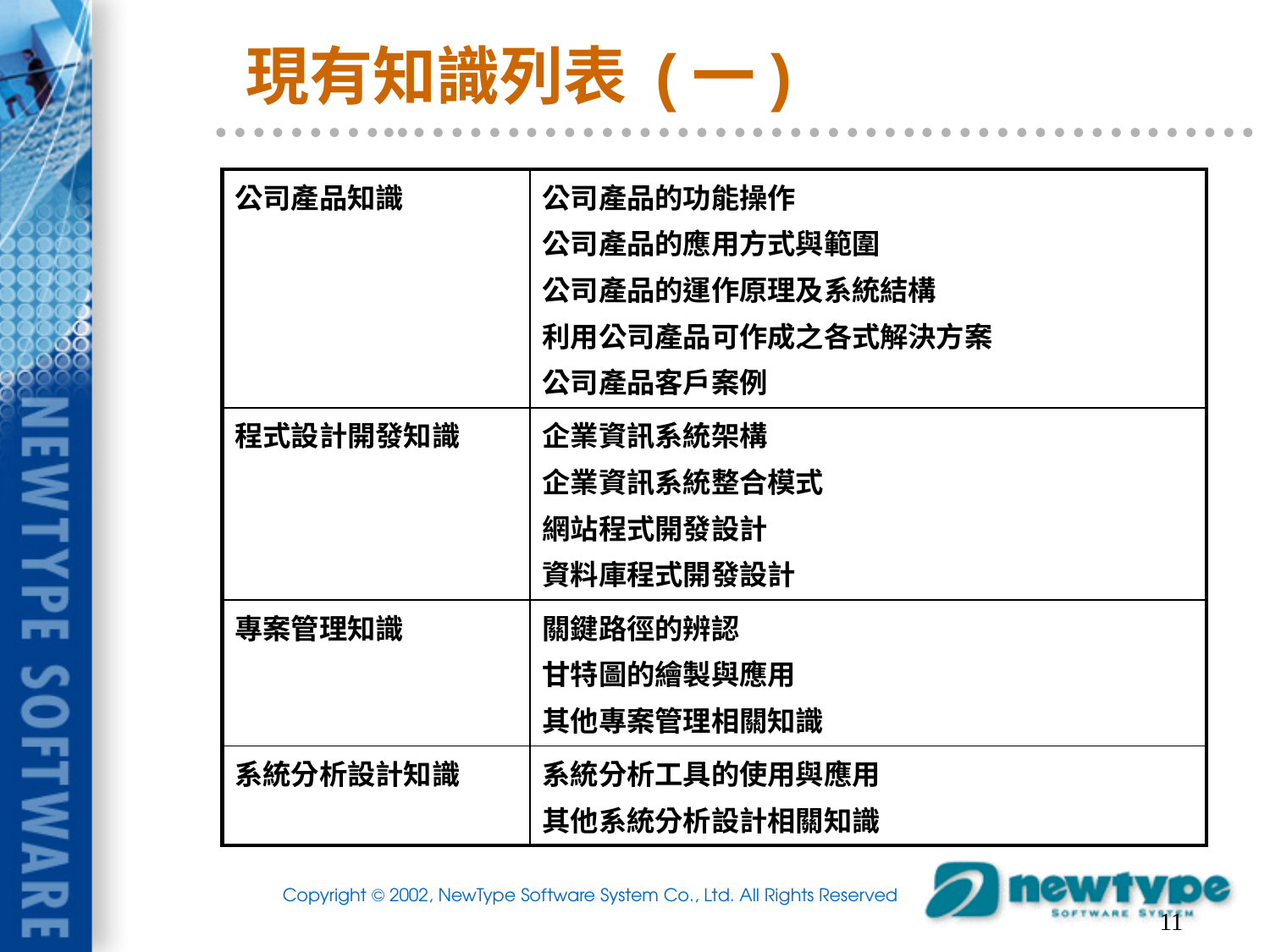

# 現有知識列表 (一)
| 公司產品知識 | 公司產品的功能操作 公司產品的應用方式與範圍 公司產品的運作原理及系統結構 利用公司產品可作成之各式解決方案 公司產品客戶案例 |
| --- | --- |
| 程式設計開發知識 | 企業資訊系統架構 企業資訊系統整合模式 網站程式開發設計 資料庫程式開發設計 |
| 專案管理知識 | 關鍵路徑的辨認 甘特圖的繪製與應用 其他專案管理相關知識 |
| 系統分析設計知識 | 系統分析工具的使用與應用 其他系統分析設計相關知識 |

11